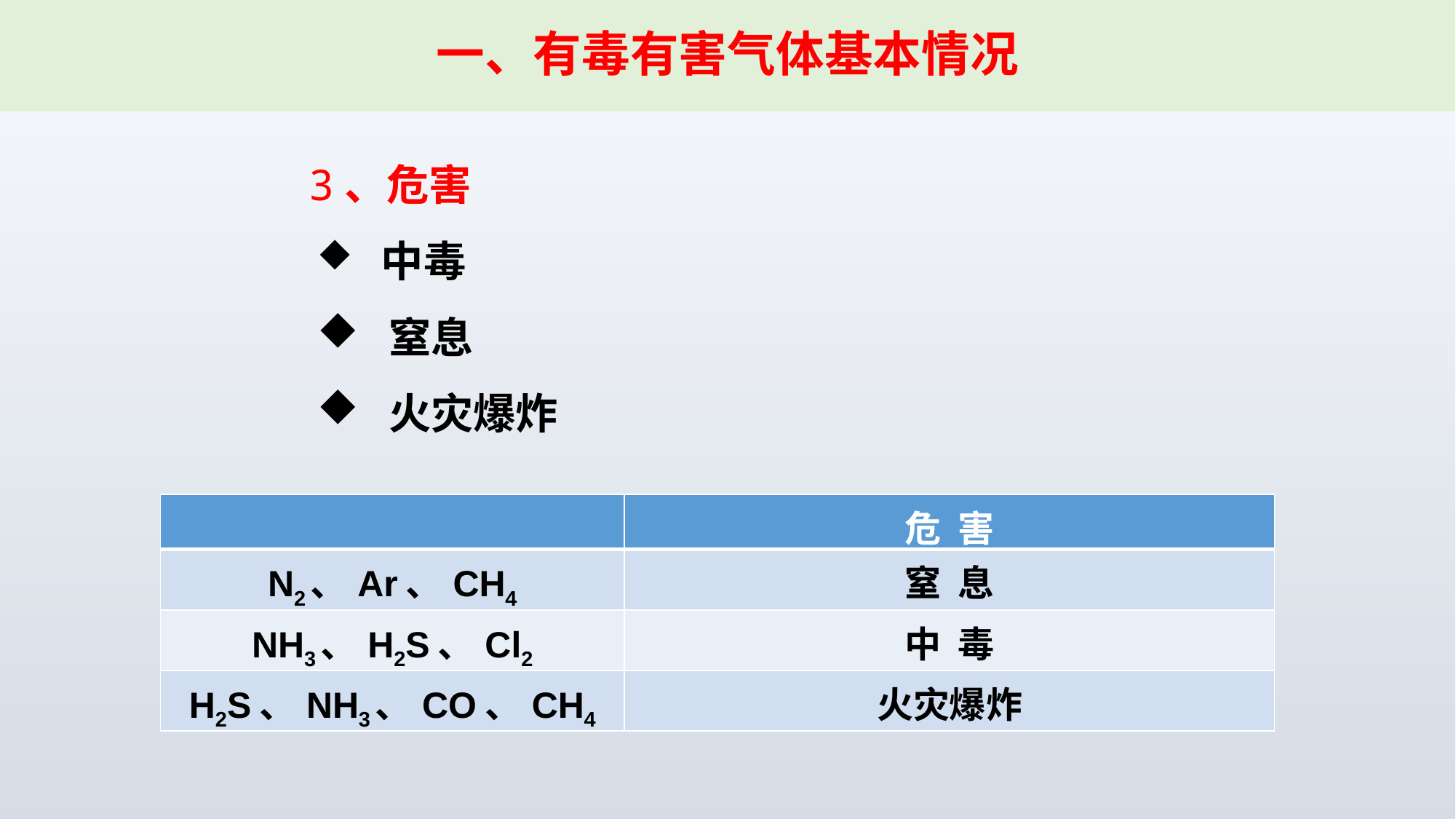

# 一、有毒有害气体基本情况
3、危害
  中毒
  窒息
  火灾爆炸
|  | 危 害 |
| --- | --- |
| N2、Ar、CH4 | 窒 息 |
| NH3、H2S、Cl2 | 中 毒 |
| H2S、NH3、CO、CH4 | 火灾爆炸 |